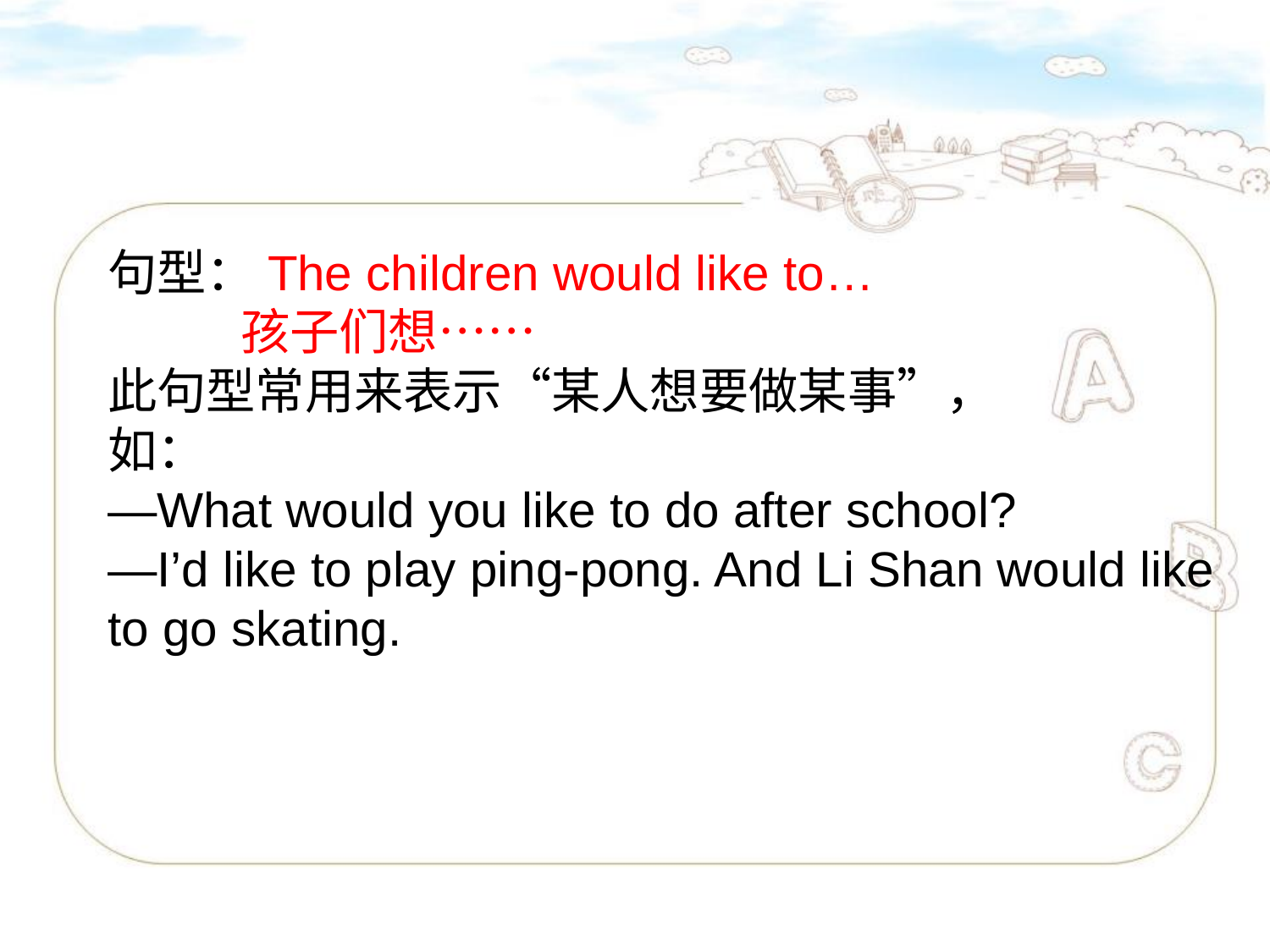

句型：The children would like to…
           孩子们想……
此句型常用来表示“某人想要做某事”，
如：
—What would you like to do after school?
—I’d like to play ping-pong. And Li Shan would like to go skating.